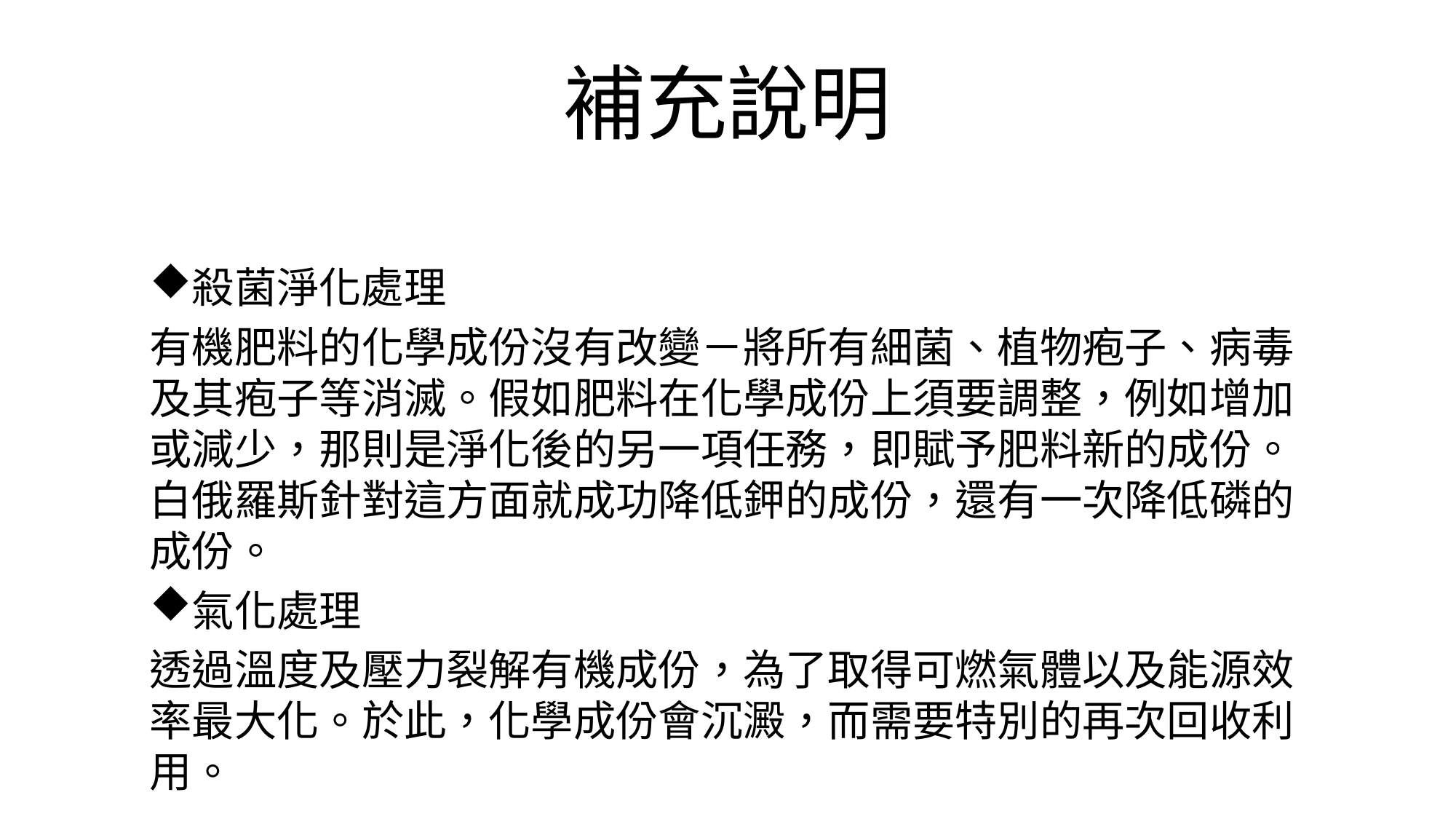

# 補充說明
殺菌淨化處理
有機肥料的化學成份沒有改變－將所有細菌、植物疱子、病毒及其疱子等消滅。假如肥料在化學成份上須要調整，例如增加或減少，那則是淨化後的另一項任務，即賦予肥料新的成份。白俄羅斯針對這方面就成功降低鉀的成份，還有一次降低磷的成份。
氣化處理
透過溫度及壓力裂解有機成份，為了取得可燃氣體以及能源效率最大化。於此，化學成份會沉澱，而需要特別的再次回收利用。